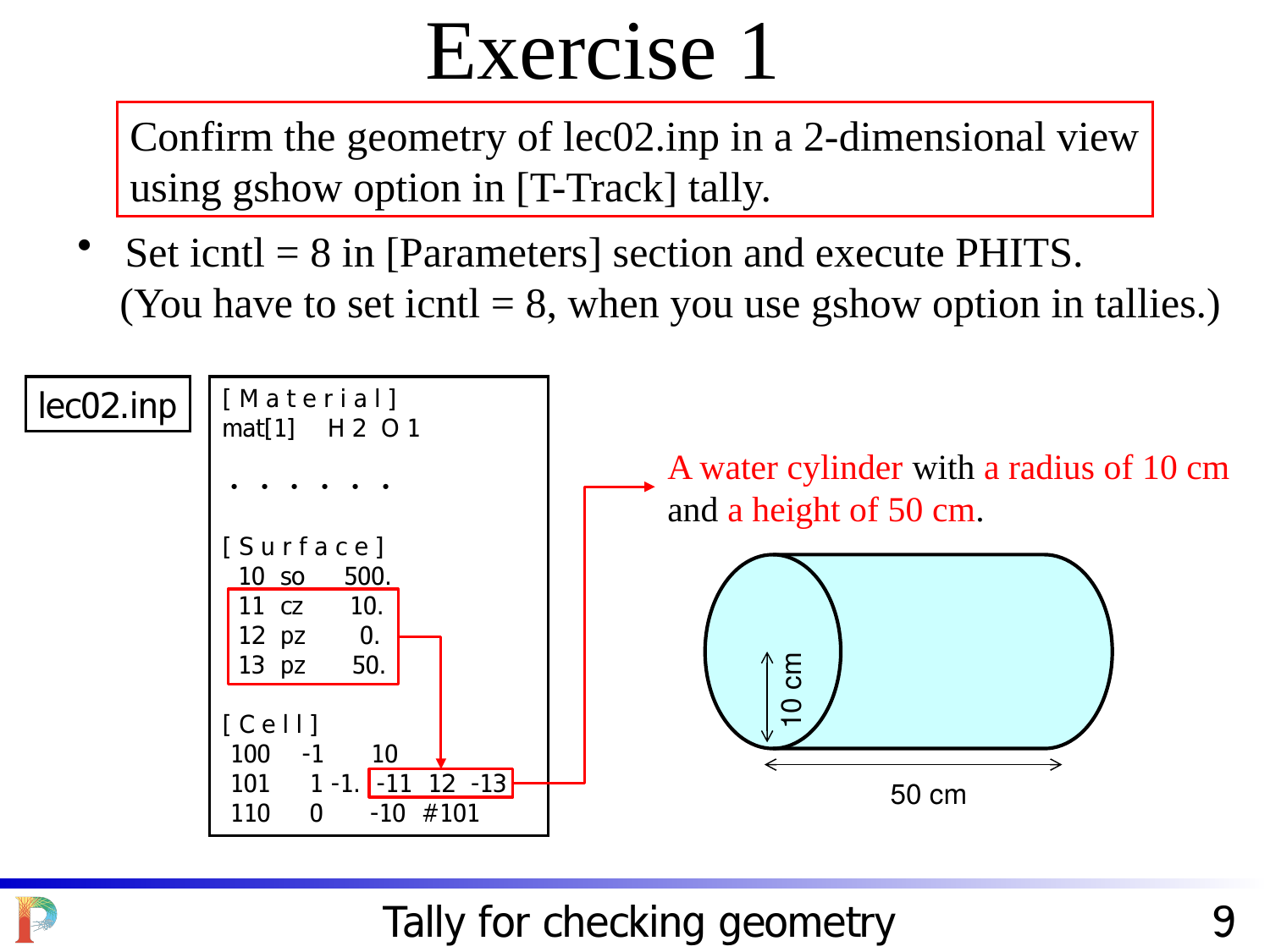

Exercise 1
Confirm the geometry of lec02.inp in a 2-dimensional view using gshow option in [T-Track] tally.
Set icntl = 8 in [Parameters] section and execute PHITS.
    (You have to set icntl = 8, when you use gshow option in tallies.)
lec02.inp
[ M a t e r i a l ]
mat[1]    H 2  O 1

・ ・ ・ ・ ・ ・

[ S u r f a c e ]
  10  so     500.
  11  cz      10.
  12  pz       0.
  13  pz      50.

[ C e l l ]
 100    -1      10
 101     1 -1.  -11  12  -13
 110     0      -10  #101
A water cylinder with a radius of 10 cm and a height of 50 cm.

10 cm
50 cm

Tally for checking geometry